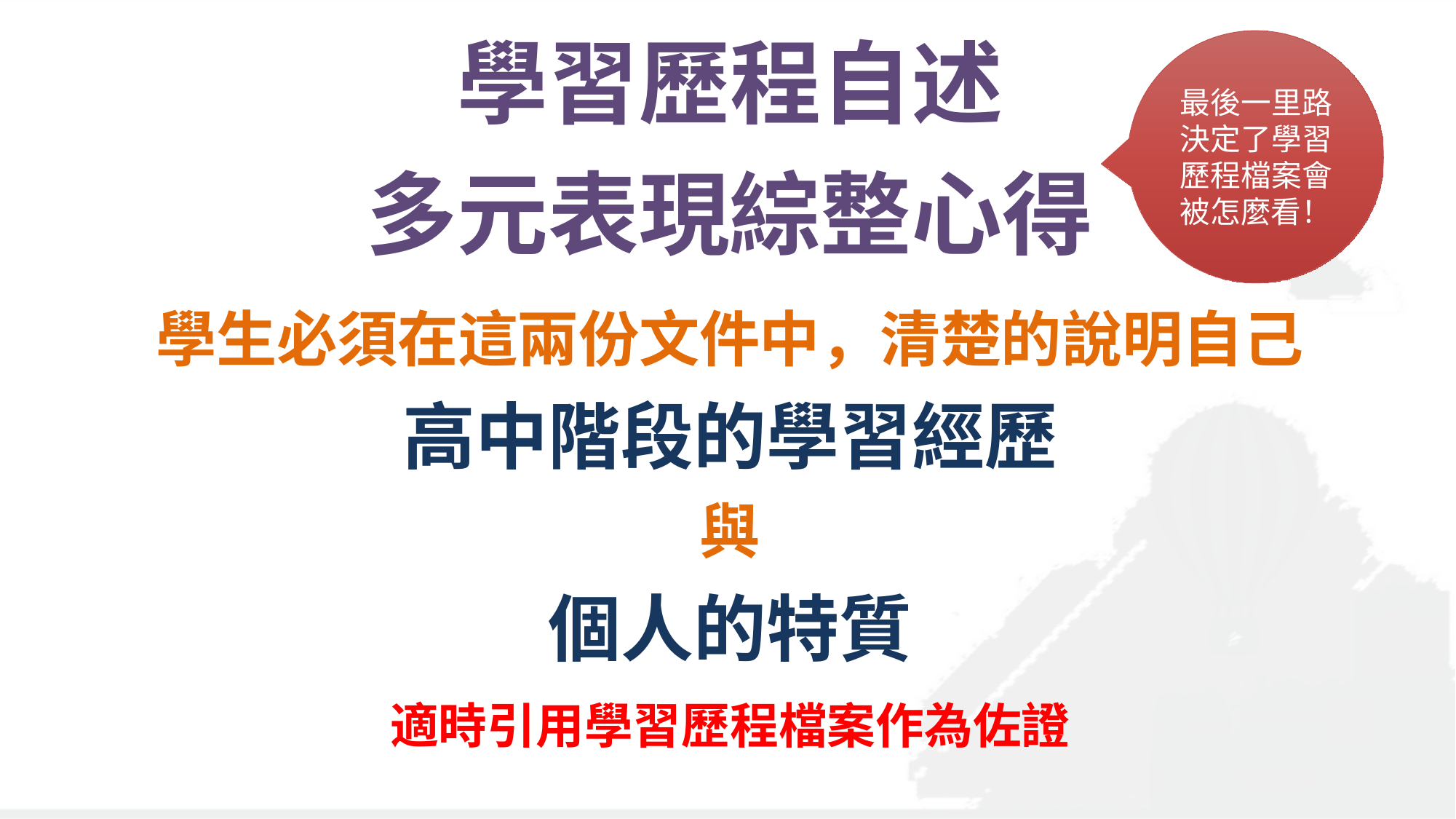

# 學習歷程自述 多元表現綜整心得

最後一里路 決定了學習 歷程檔案會 被怎麼看！
學生必須在這兩份文件中，清楚的說明自己
高中階段的學習經歷
與
個人的特質
適時引用學習歷程檔案作為佐證